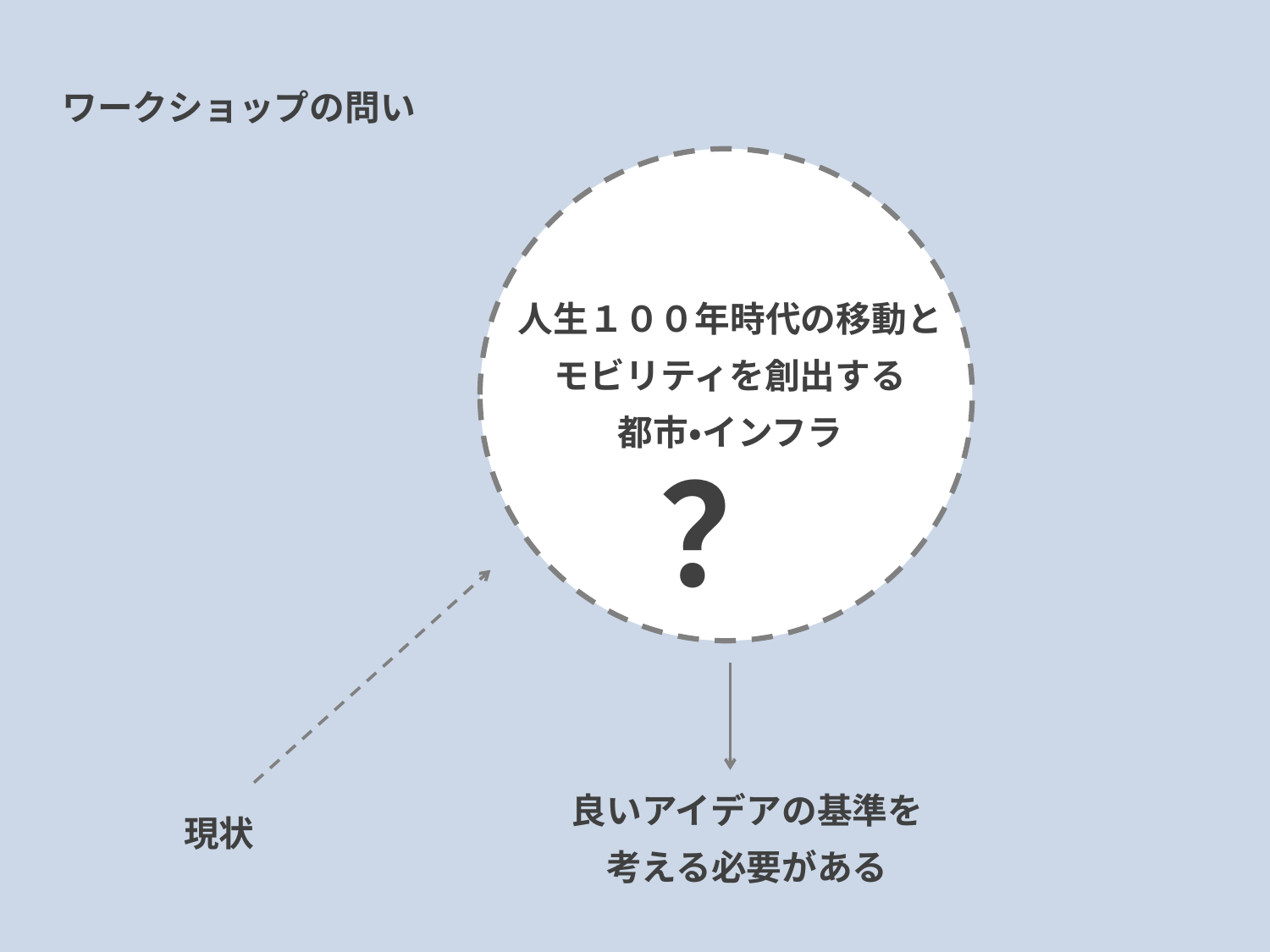

ワークショップの問い

# 人生１００年時代の移動とモビリティを創出する 都市・インフラ
？
良いアイデアの基準を
考える必要がある
現状